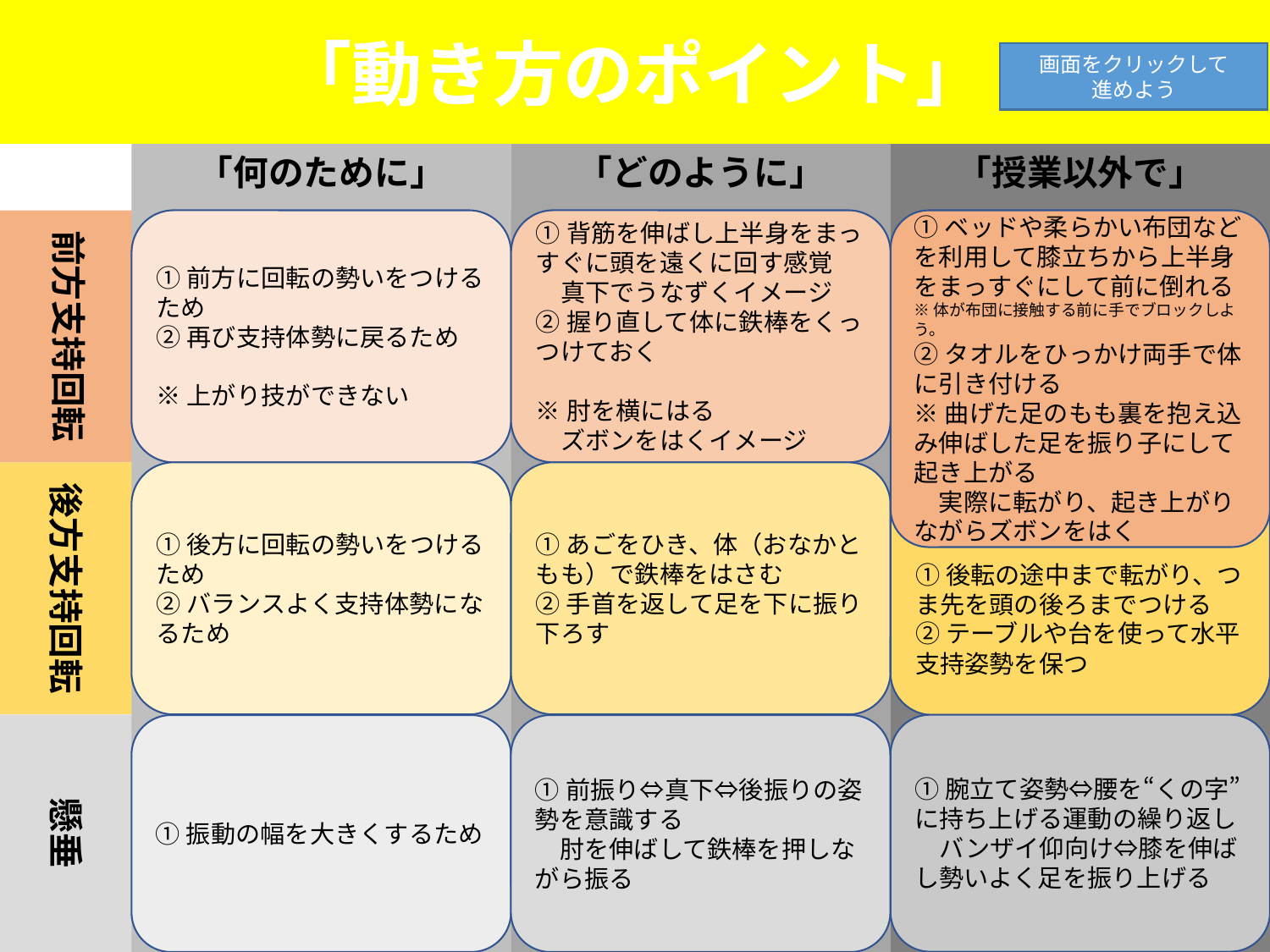

「動き方のポイント」
画面をクリックして
進めよう
「何のために」
「どのように」
「授業以外で」
前方支持回転

①前方に回転の勢いをつけるため
②再び支持体勢に戻るため

※上がり技ができない
①背筋を伸ばし上半身をまっすぐに頭を遠くに回す感覚
　真下でうなずくイメージ
②握り直して体に鉄棒をくっつけておく

※肘を横にはる
　ズボンをはくイメージ
①ベッドや柔らかい布団などを利用して膝立ちから上半身をまっすぐにして前に倒れる
※体が布団に接触する前に手でブロックしよう。
②タオルをひっかけ両手で体に引き付ける
※曲げた足のもも裏を抱え込み伸ばした足を振り子にして起き上がる
　実際に転がり、起き上がりながらズボンをはく
①あごをひき、体（おなかともも）で鉄棒をはさむ
②手首を返して足を下に振り下ろす
①後方に回転の勢いをつけるため
②バランスよく支持体勢になるため
後方支持回転

①後転の途中まで転がり、つま先を頭の後ろまでつける
②テーブルや台を使って水平支持姿勢を保つ
懸垂

①腕立て姿勢⇔腰を“くの字”に持ち上げる運動の繰り返し
　バンザイ仰向け⇔膝を伸ばし勢いよく足を振り上げる
①振動の幅を大きくするため
①前振り⇔真下⇔後振りの姿勢を意識する
　肘を伸ばして鉄棒を押しながら振る
6